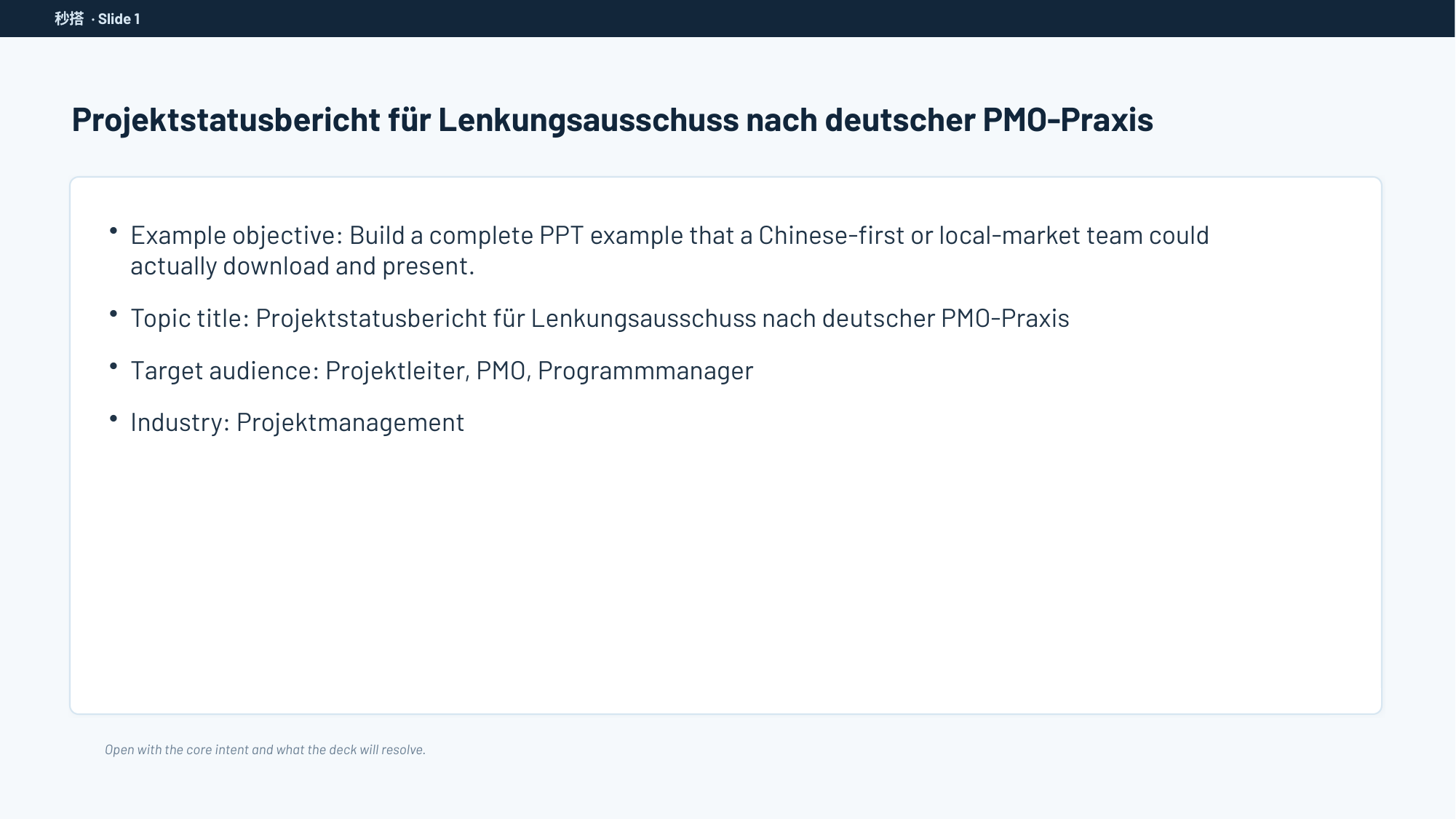

秒搭 · Slide 1
Projektstatusbericht für Lenkungsausschuss nach deutscher PMO-Praxis

Example objective: Build a complete PPT example that a Chinese-first or local-market team could actually download and present.
Topic title: Projektstatusbericht für Lenkungsausschuss nach deutscher PMO-Praxis
Target audience: Projektleiter, PMO, Programmmanager
Industry: Projektmanagement
Open with the core intent and what the deck will resolve.